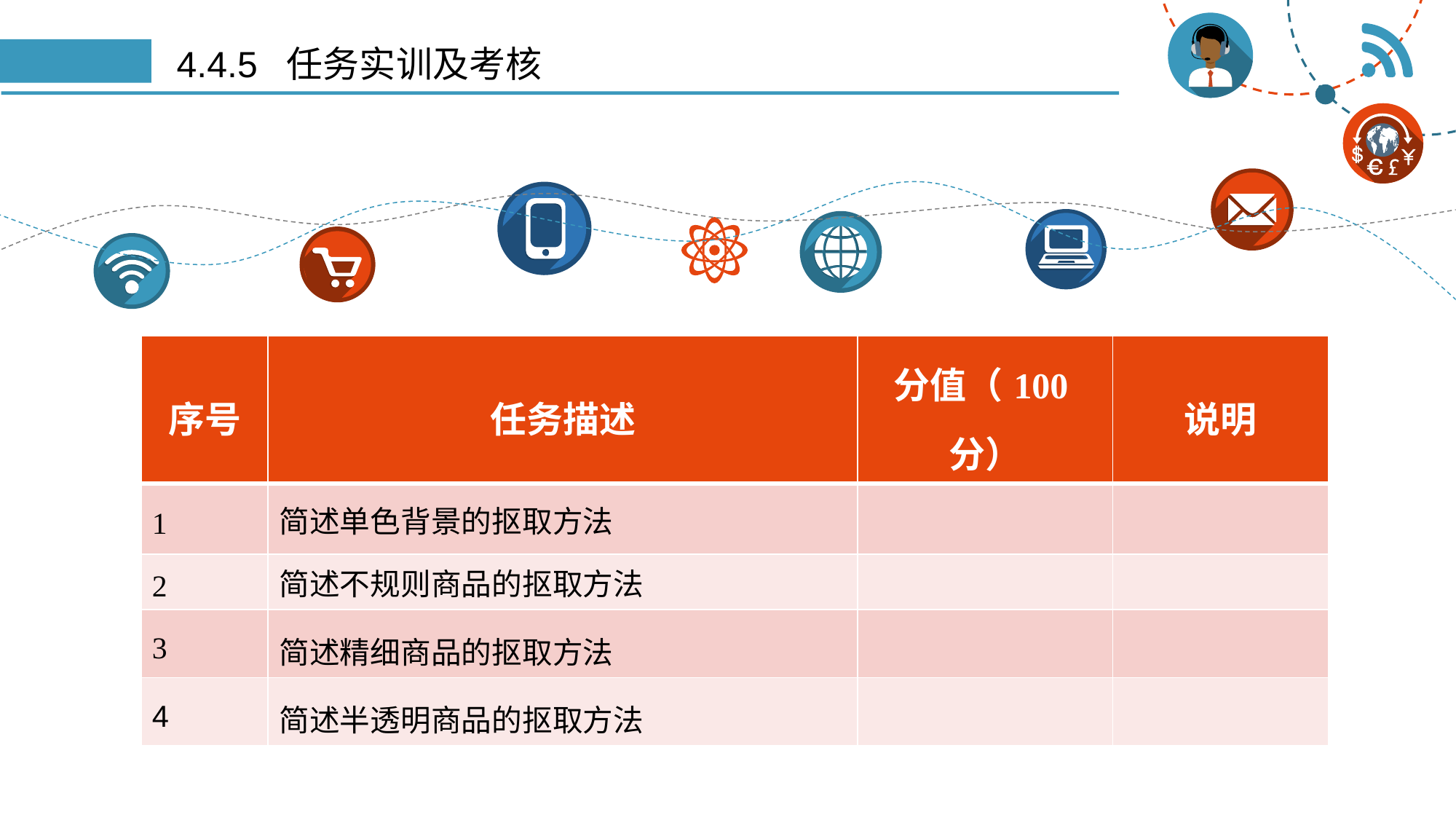

# 4.4.5  任务实训及考核

| 序号 | 任务描述 | 分值（100分） | 说明 |
| --- | --- | --- | --- |
| 1 | 简述单色背景的抠取方法 |  |  |
| 2 | 简述不规则商品的抠取方法 |  |  |
| 3 | 简述精细商品的抠取方法 |  |  |
| 4 | 简述半透明商品的抠取方法 |  |  |